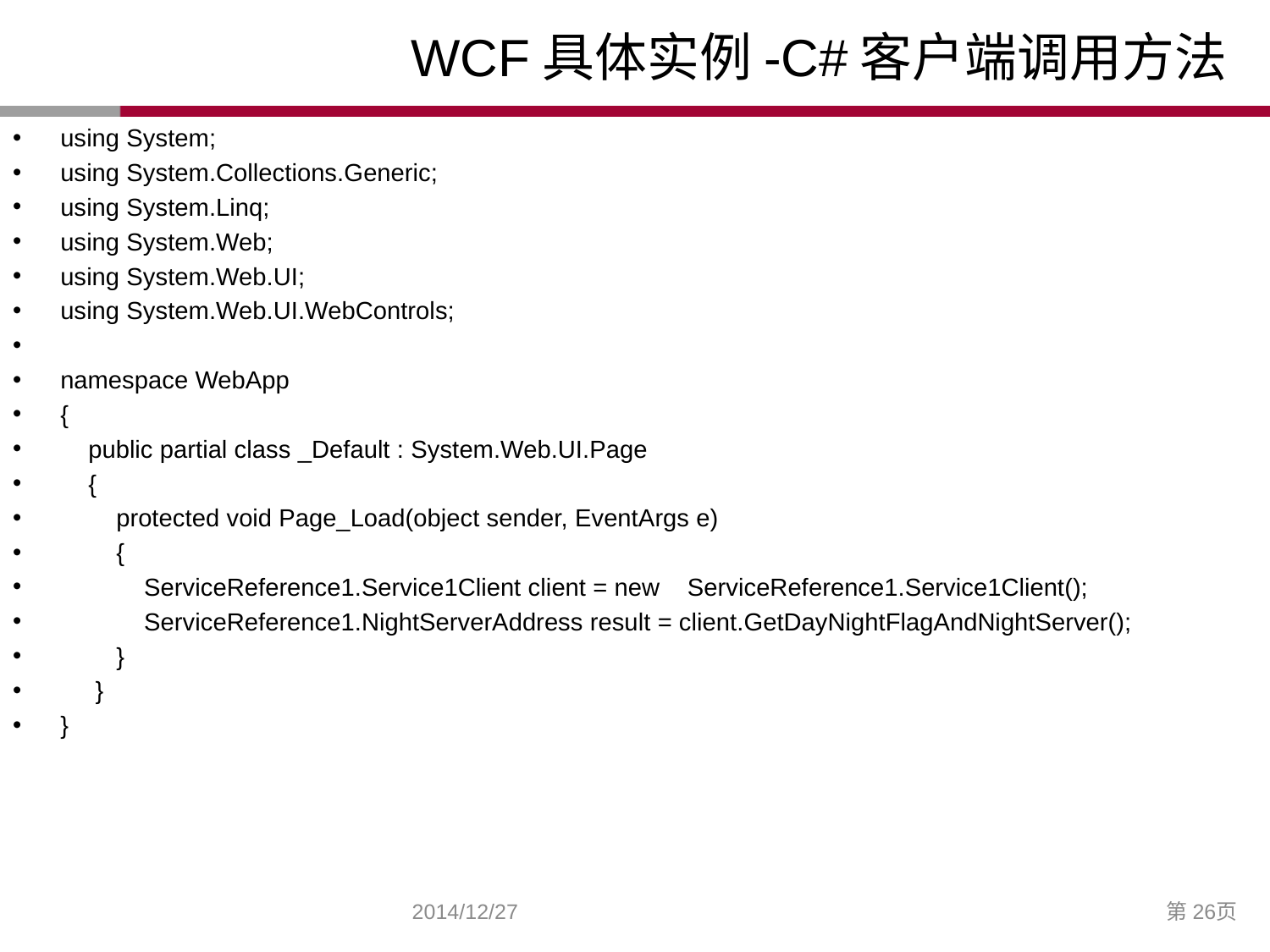

# WCF具体实例-C#客户端调用方法
using System;
using System.Collections.Generic;
using System.Linq;
using System.Web;
using System.Web.UI;
using System.Web.UI.WebControls;

namespace WebApp
{
    public partial class _Default : System.Web.UI.Page
    {
        protected void Page_Load(object sender, EventArgs e)
        {
            ServiceReference1.Service1Client client = new    ServiceReference1.Service1Client();
            ServiceReference1.NightServerAddress result = client.GetDayNightFlagAndNightServer();
        }
     }
}
2014/12/27
第26页